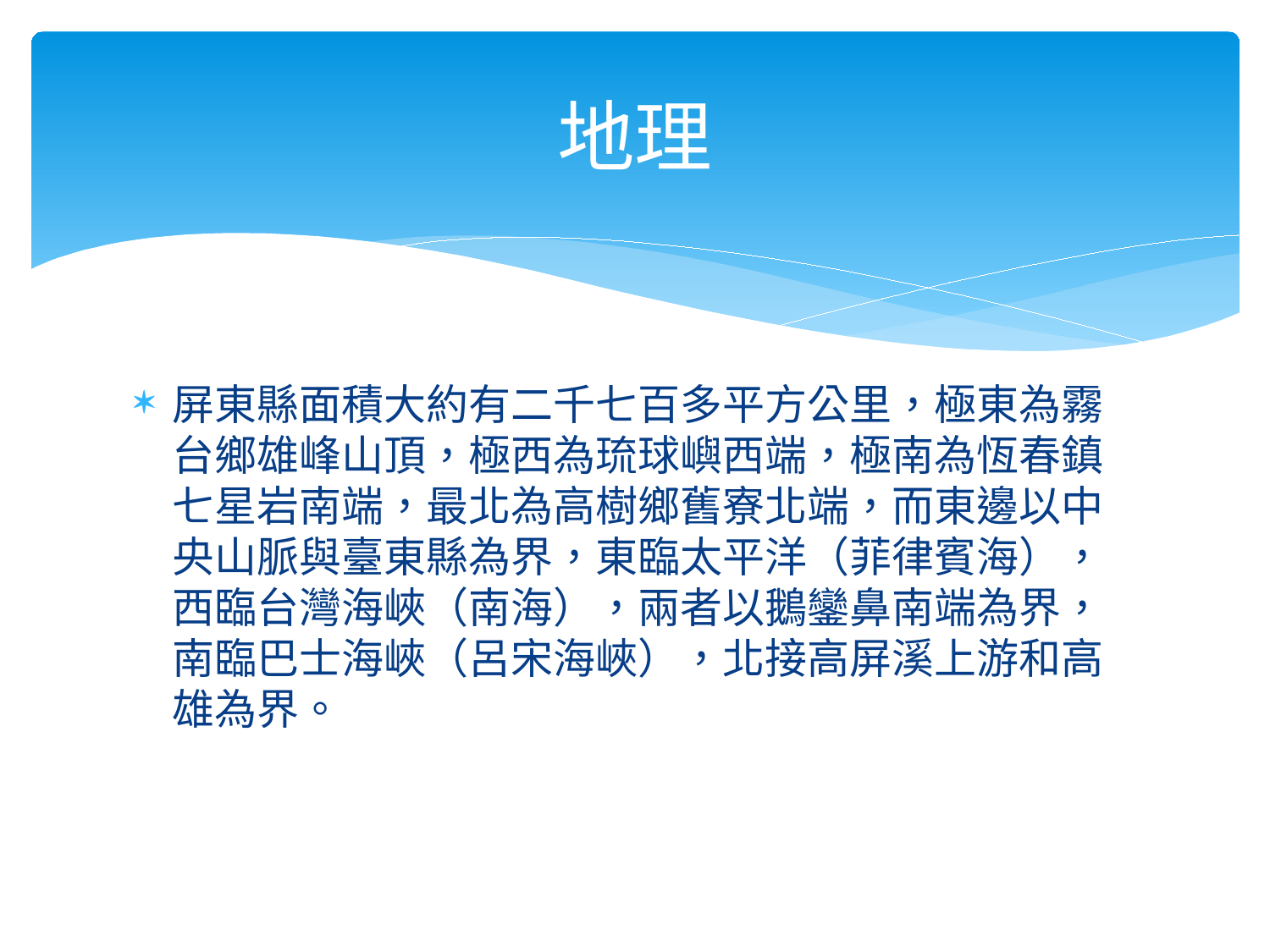

# 地理
屏東縣面積大約有二千七百多平方公里，極東為霧台鄉雄峰山頂，極西為琉球嶼西端，極南為恆春鎮七星岩南端，最北為高樹鄉舊寮北端，而東邊以中央山脈與臺東縣為界，東臨太平洋（菲律賓海），西臨台灣海峽（南海），兩者以鵝鑾鼻南端為界，南臨巴士海峽（呂宋海峽），北接高屏溪上游和高雄為界。